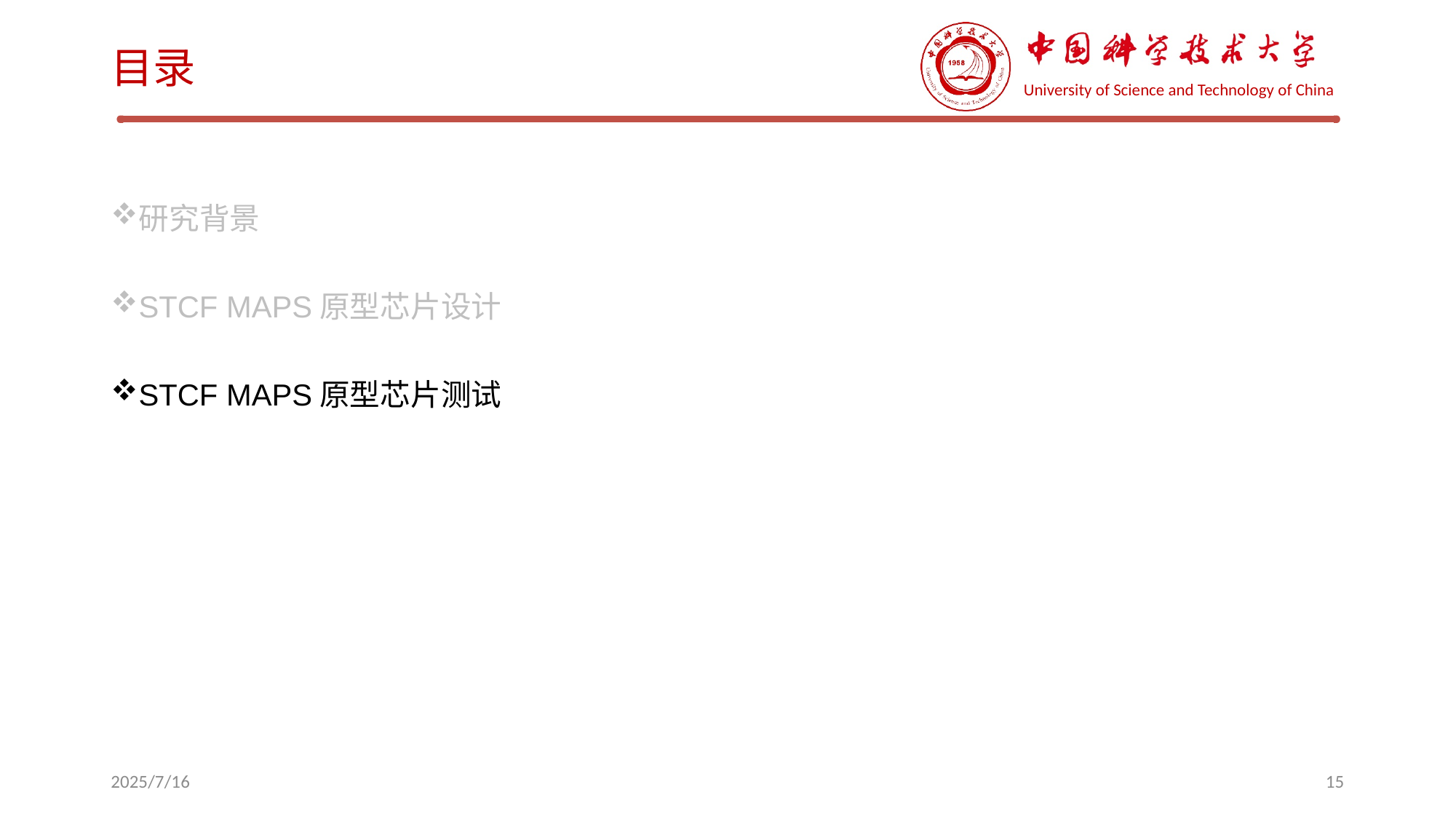

# 目录
研究背景
STCF MAPS原型芯片设计
STCF MAPS原型芯片测试
2025/7/16
15